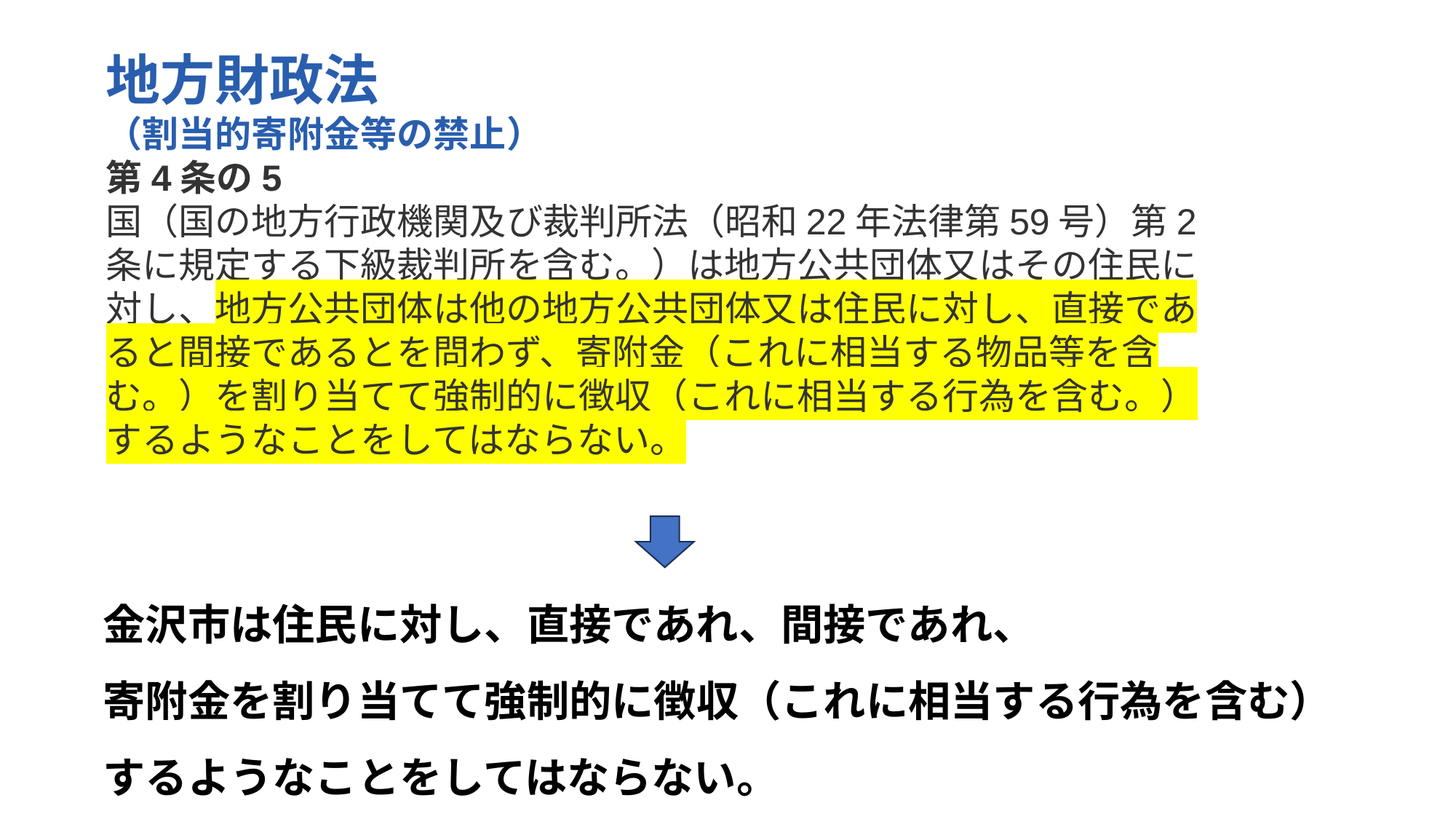

地方財政法
（割当的寄附金等の禁止）
第4条の5
国（国の地方行政機関及び裁判所法（昭和22年法律第59号）第2条に規定する下級裁判所を含む。）は地方公共団体又はその住民に対し、地方公共団体は他の地方公共団体又は住民に対し、直接であると間接であるとを問わず、寄附金（これに相当する物品等を含む。）を割り当てて強制的に徴収（これに相当する行為を含む。）するようなことをしてはならない。

金沢市は住民に対し、直接であれ、間接であれ、
寄附金を割り当てて強制的に徴収（これに相当する行為を含む）
するようなことをしてはならない。